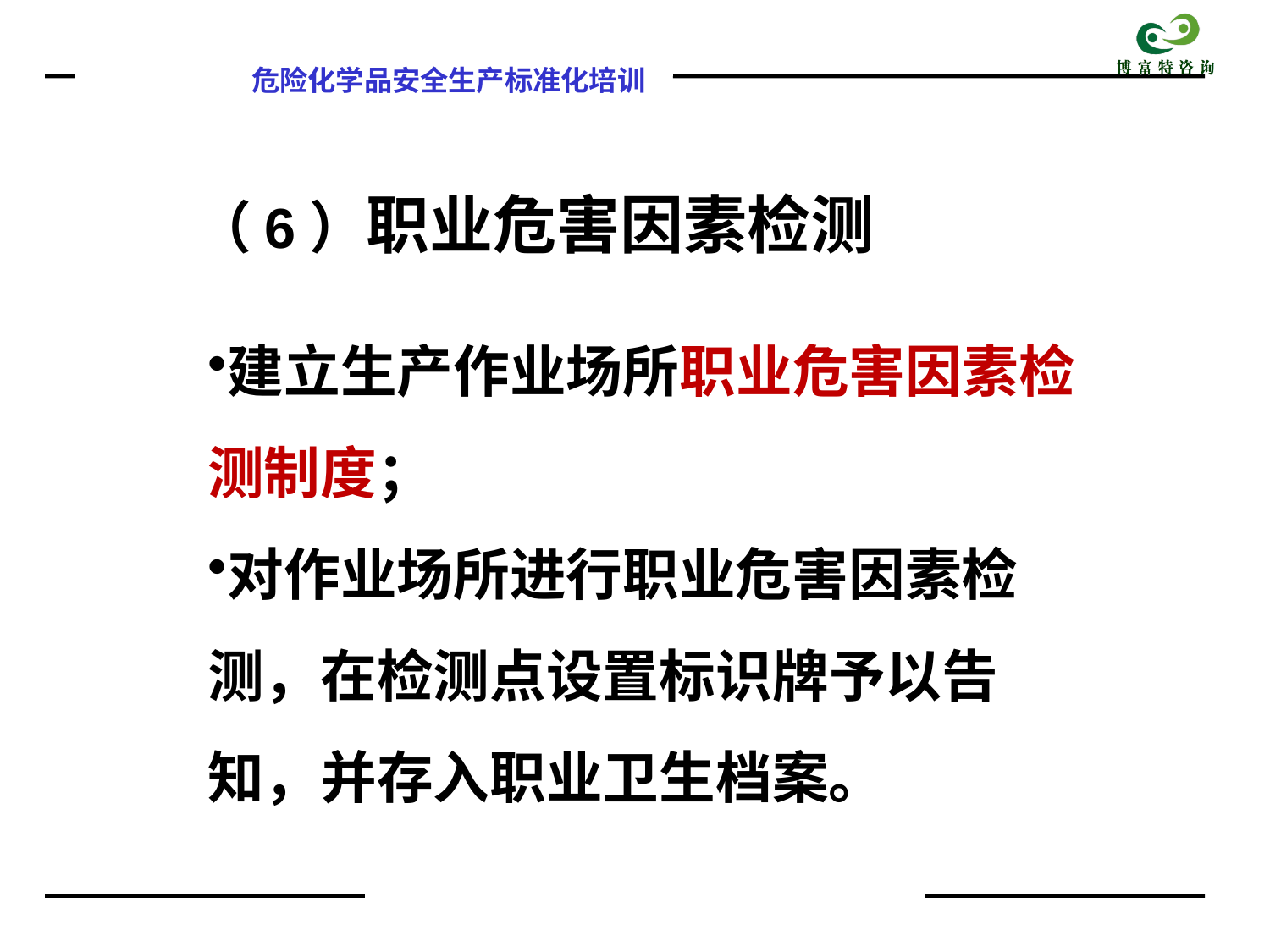

（6）职业危害因素检测
建立生产作业场所职业危害因素检测制度；
对作业场所进行职业危害因素检测，在检测点设置标识牌予以告知，并存入职业卫生档案。